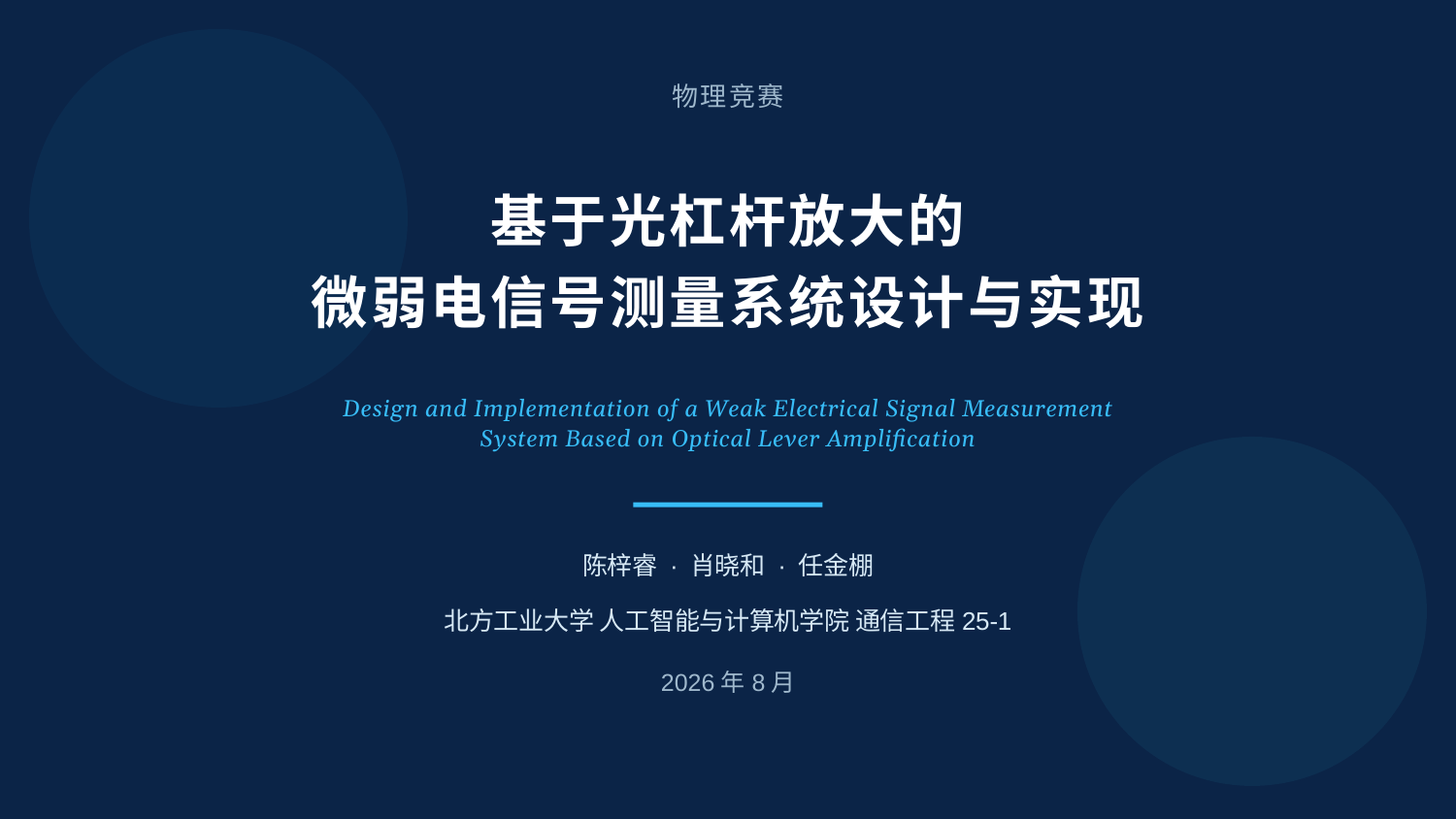

物理竞赛
基于光杠杆放大的
微弱电信号测量系统设计与实现
Design and Implementation of a Weak Electrical Signal Measurement
System Based on Optical Lever Amplification

陈梓睿 · 肖晓和 · 任金棚
北方工业大学 人工智能与计算机学院 通信工程25-1
2026年8月